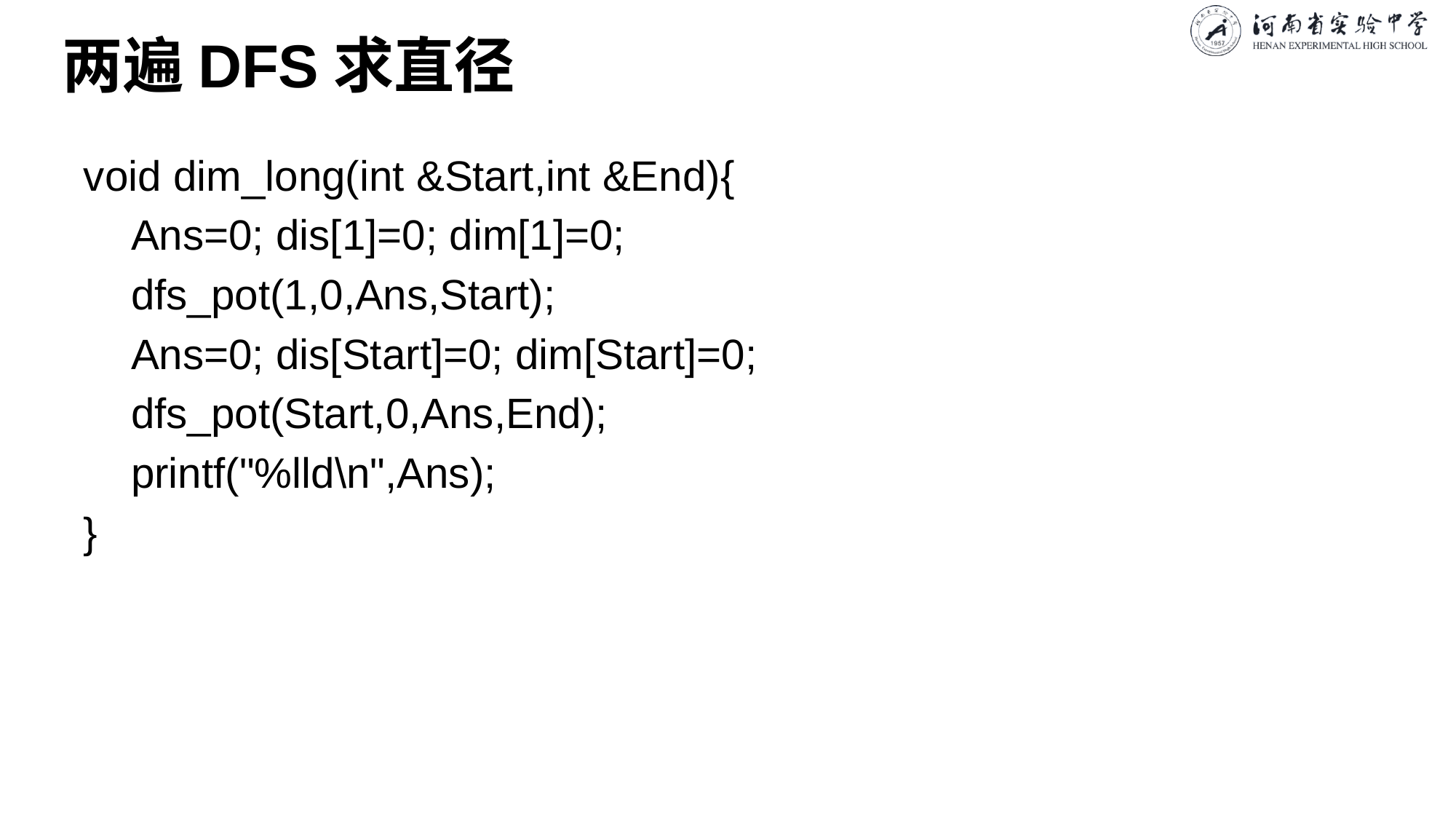

# 两遍DFS求直径
void dim_long(int &Start,int &End){
    Ans=0; dis[1]=0; dim[1]=0;
    dfs_pot(1,0,Ans,Start);
    Ans=0; dis[Start]=0; dim[Start]=0;
    dfs_pot(Start,0,Ans,End);
    printf("%lld\n",Ans);
}